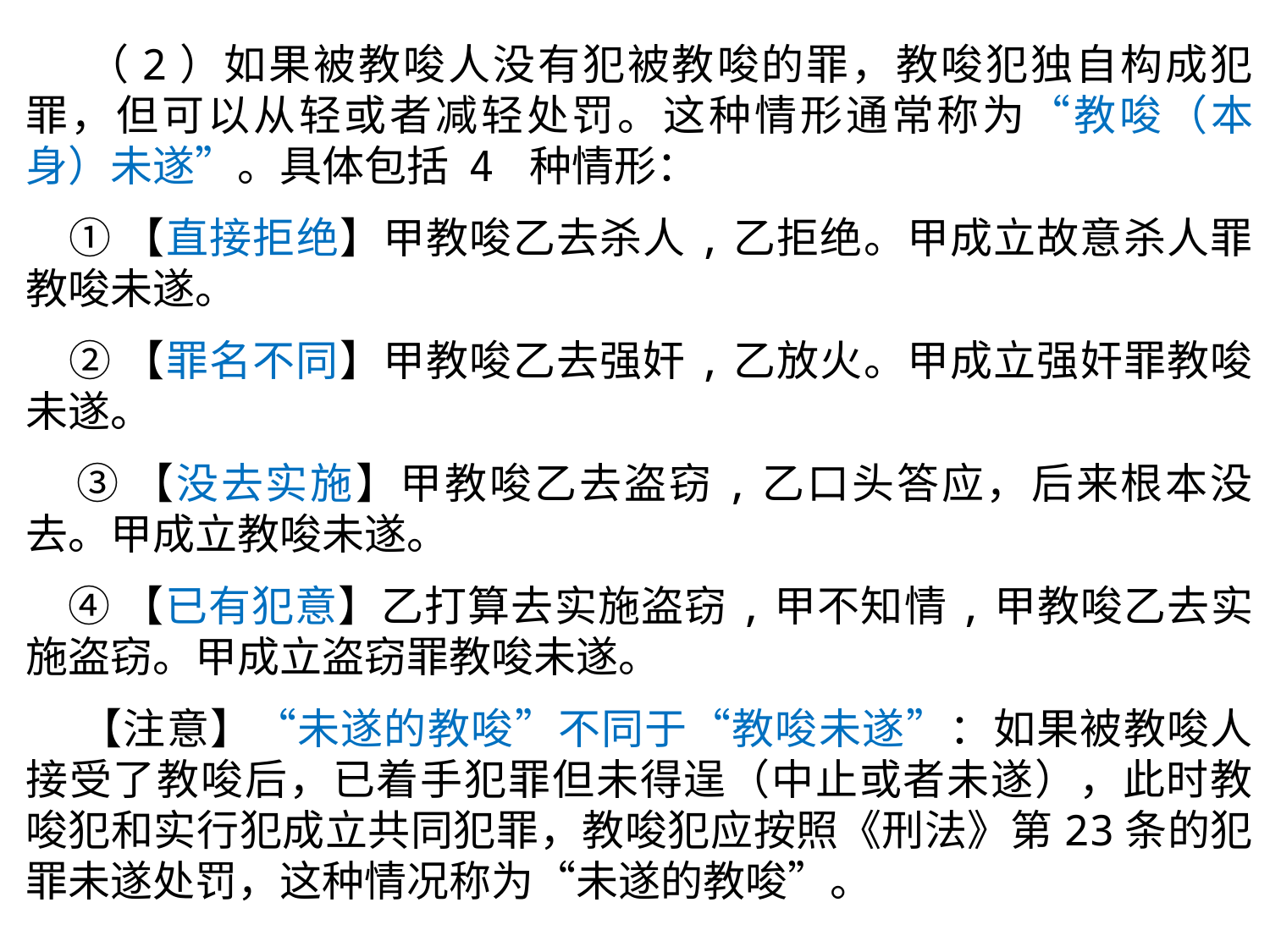

（2）如果被教唆人没有犯被教唆的罪，教唆犯独自构成犯罪，但可以从轻或者减轻处罚。这种情形通常称为“教唆（本身）未遂”。具体包括 4 种情形：

    ①【直接拒绝】甲教唆乙去杀人,乙拒绝。甲成立故意杀人罪教唆未遂。

    ②【罪名不同】甲教唆乙去强奸,乙放火。甲成立强奸罪教唆未遂。

    ③【没去实施】甲教唆乙去盗窃,乙口头答应，后来根本没去。甲成立教唆未遂。

    ④【已有犯意】乙打算去实施盗窃,甲不知情,甲教唆乙去实施盗窃。甲成立盗窃罪教唆未遂。

    【注意】“未遂的教唆”不同于“教唆未遂”：如果被教唆人接受了教唆后，已着手犯罪但未得逞（中止或者未遂），此时教唆犯和实行犯成立共同犯罪，教唆犯应按照《刑法》第23条的犯罪未遂处罚，这种情况称为“未遂的教唆”。